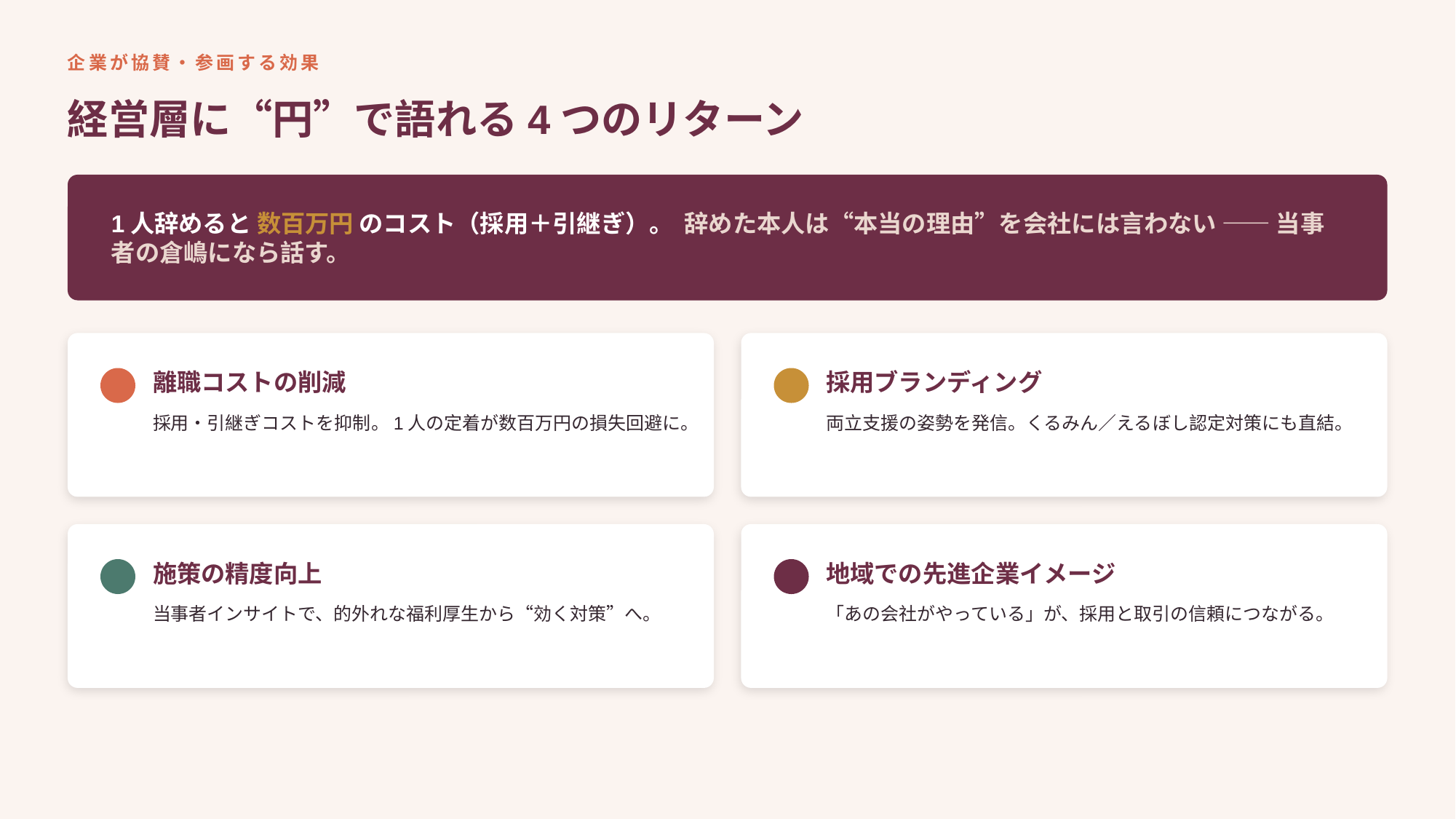

企業が協賛・参画する効果
経営層に“円”で語れる4つのリターン

1人辞めると 数百万円 のコスト（採用＋引継ぎ）。  辞めた本人は“本当の理由”を会社には言わない ―― 当事者の倉嶋になら話す。

離職コストの削減
採用ブランディング

採用・引継ぎコストを抑制。1人の定着が数百万円の損失回避に。
両立支援の姿勢を発信。くるみん／えるぼし認定対策にも直結。

施策の精度向上
地域での先進企業イメージ

当事者インサイトで、的外れな福利厚生から“効く対策”へ。
「あの会社がやっている」が、採用と取引の信頼につながる。